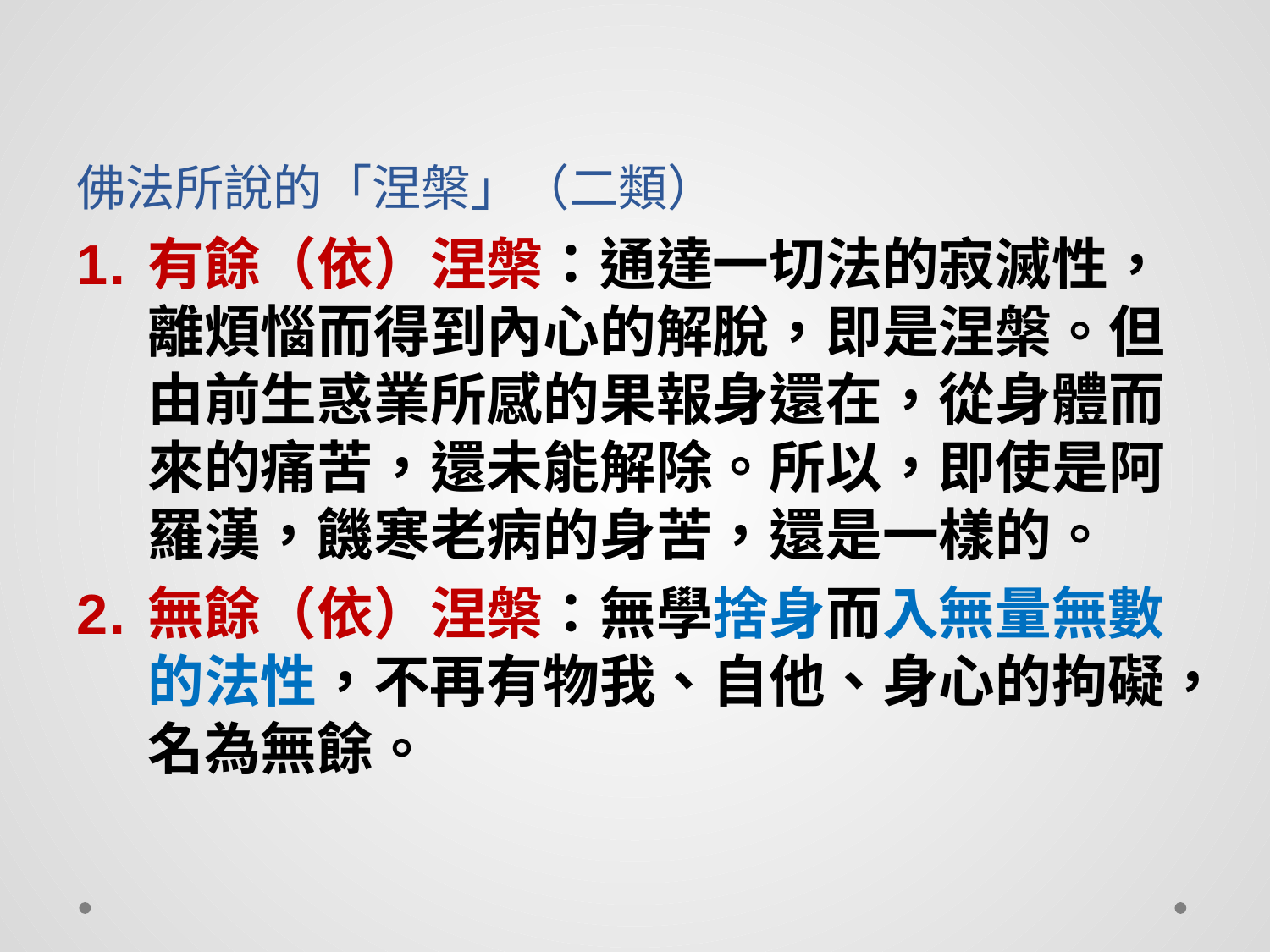

# 佛法所說的「涅槃」（二類）
有餘（依）涅槃：通達一切法的寂滅性，離煩惱而得到內心的解脫，即是涅槃。但由前生惑業所感的果報身還在，從身體而來的痛苦，還未能解除。所以，即使是阿羅漢，饑寒老病的身苦，還是一樣的。
無餘（依）涅槃：無學捨身而入無量無數的法性，不再有物我、自他、身心的拘礙，名為無餘。